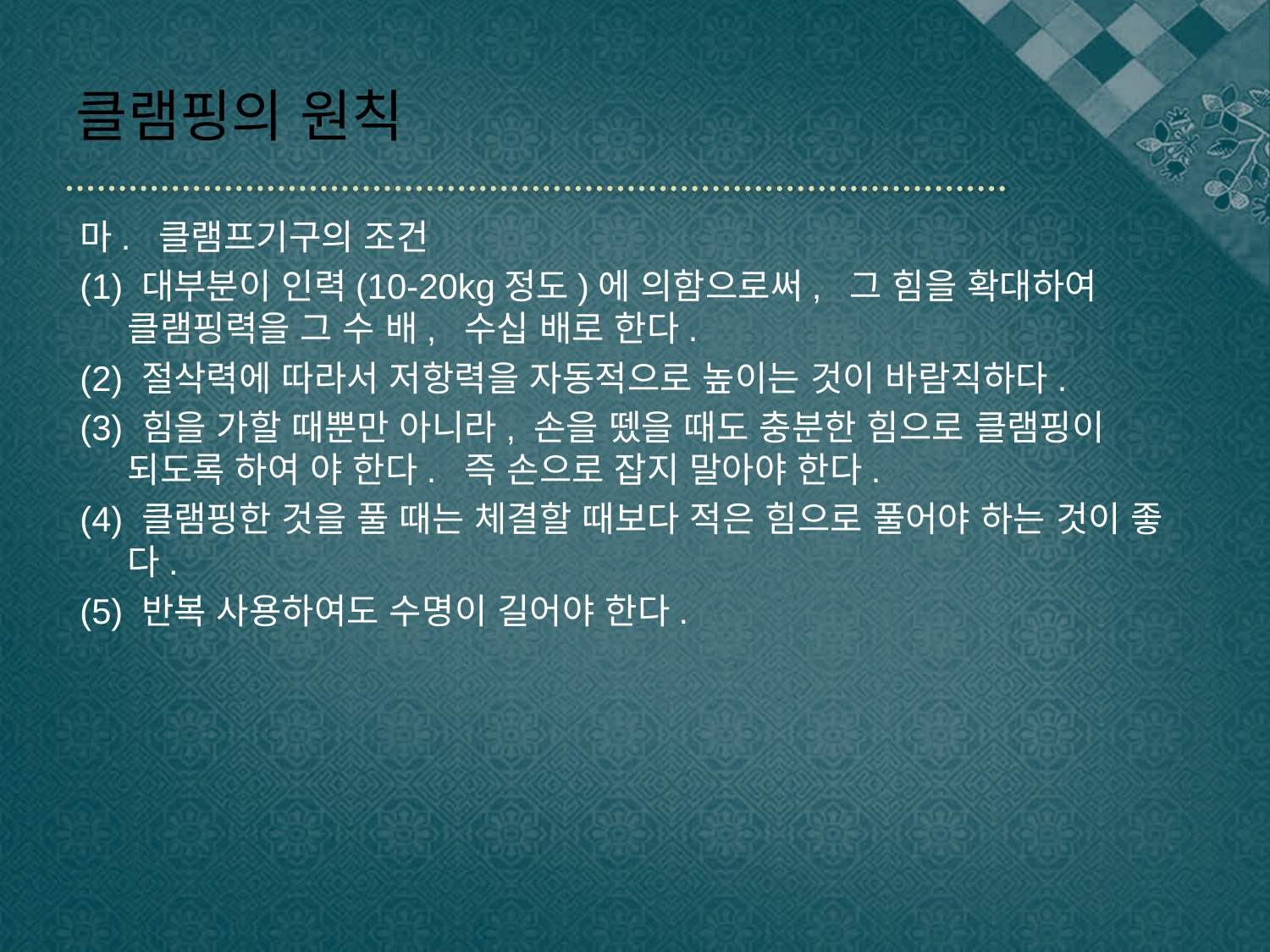

# 클램핑의 원칙
마.  클램프기구의 조건
(1) 대부분이 인력(10-20kg정도)에 의함으로써,  그 힘을 확대하여 클램핑력을 그 수 배,  수십 배로 한다.
(2) 절삭력에 따라서 저항력을 자동적으로 높이는 것이 바람직하다.
(3) 힘을 가할 때뿐만 아니라, 손을 뗐을 때도 충분한 힘으로 클램핑이 되도록 하여 야 한다.  즉 손으로 잡지 말아야 한다.
(4) 클램핑한 것을 풀 때는 체결할 때보다 적은 힘으로 풀어야 하는 것이 좋다.
(5) 반복 사용하여도 수명이 길어야 한다.